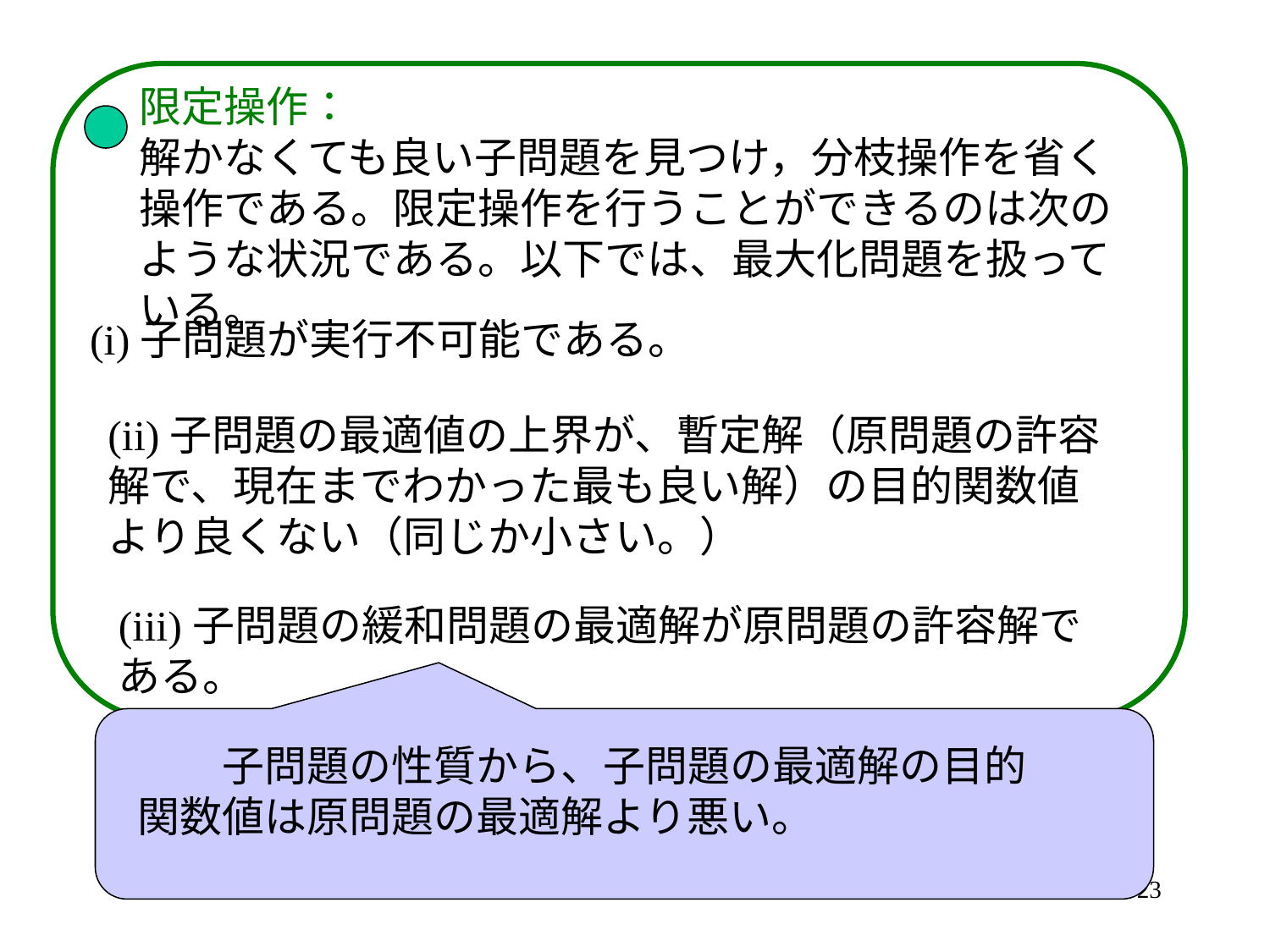

限定操作：
解かなくても良い子問題を見つけ，分枝操作を省く操作である。限定操作を行うことができるのは次のような状況である。以下では、最大化問題を扱っている。

(i)子問題が実行不可能である。
(ii)子問題の最適値の上界が、暫定解（原問題の許容解で、現在までわかった最も良い解）の目的関数値より良くない（同じか小さい。）
(iii)子問題の緩和問題の最適解が原問題の許容解である。

　　子問題の性質から、子問題の最適解の目的関数値は原問題の最適解より悪い。
23